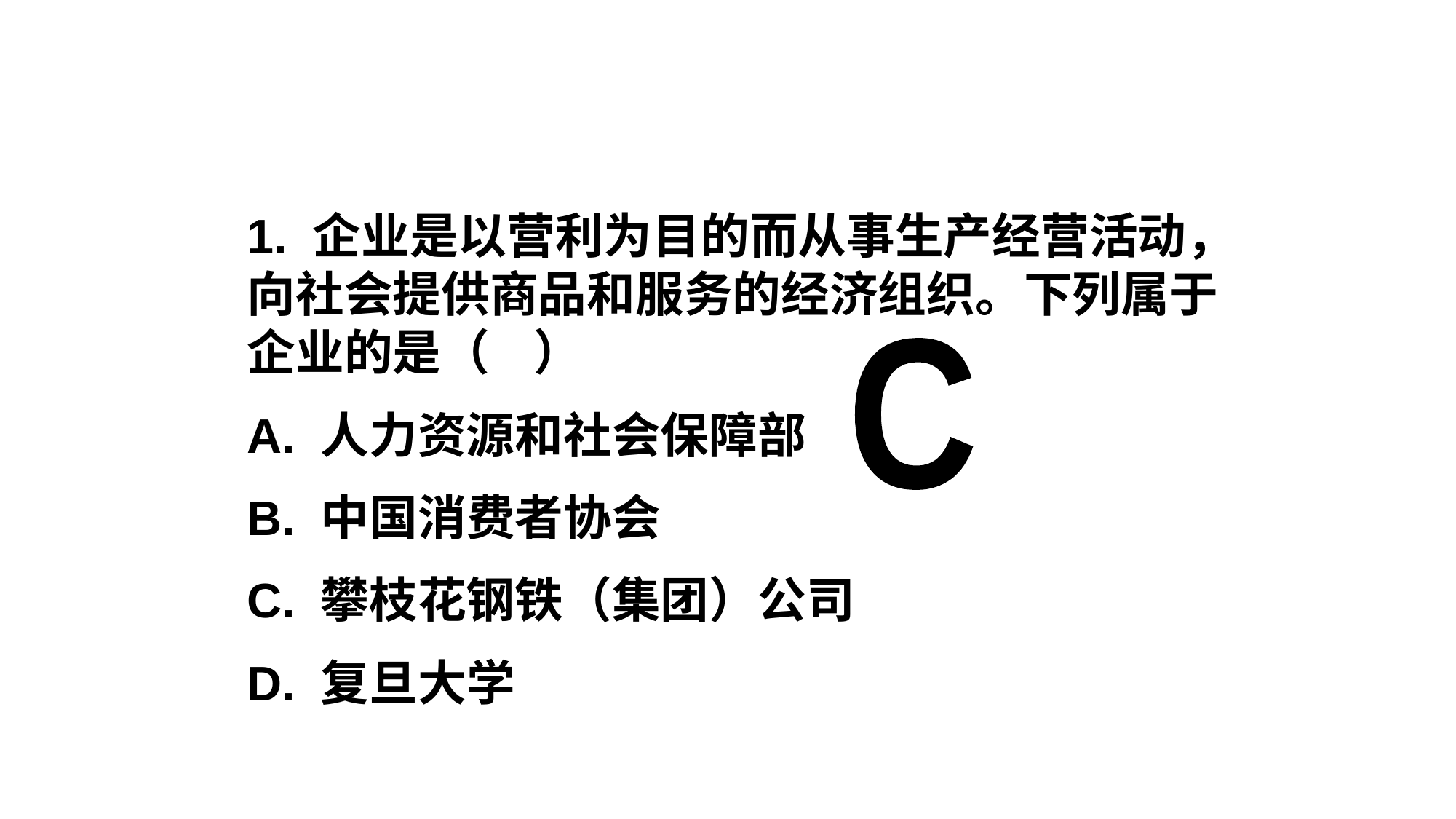

1. 企业是以营利为目的而从事生产经营活动，向社会提供商品和服务的经济组织。下列属于企业的是（    ）
A. 人力资源和社会保障部
B. 中国消费者协会
C. 攀枝花钢铁（集团）公司
D. 复旦大学

C